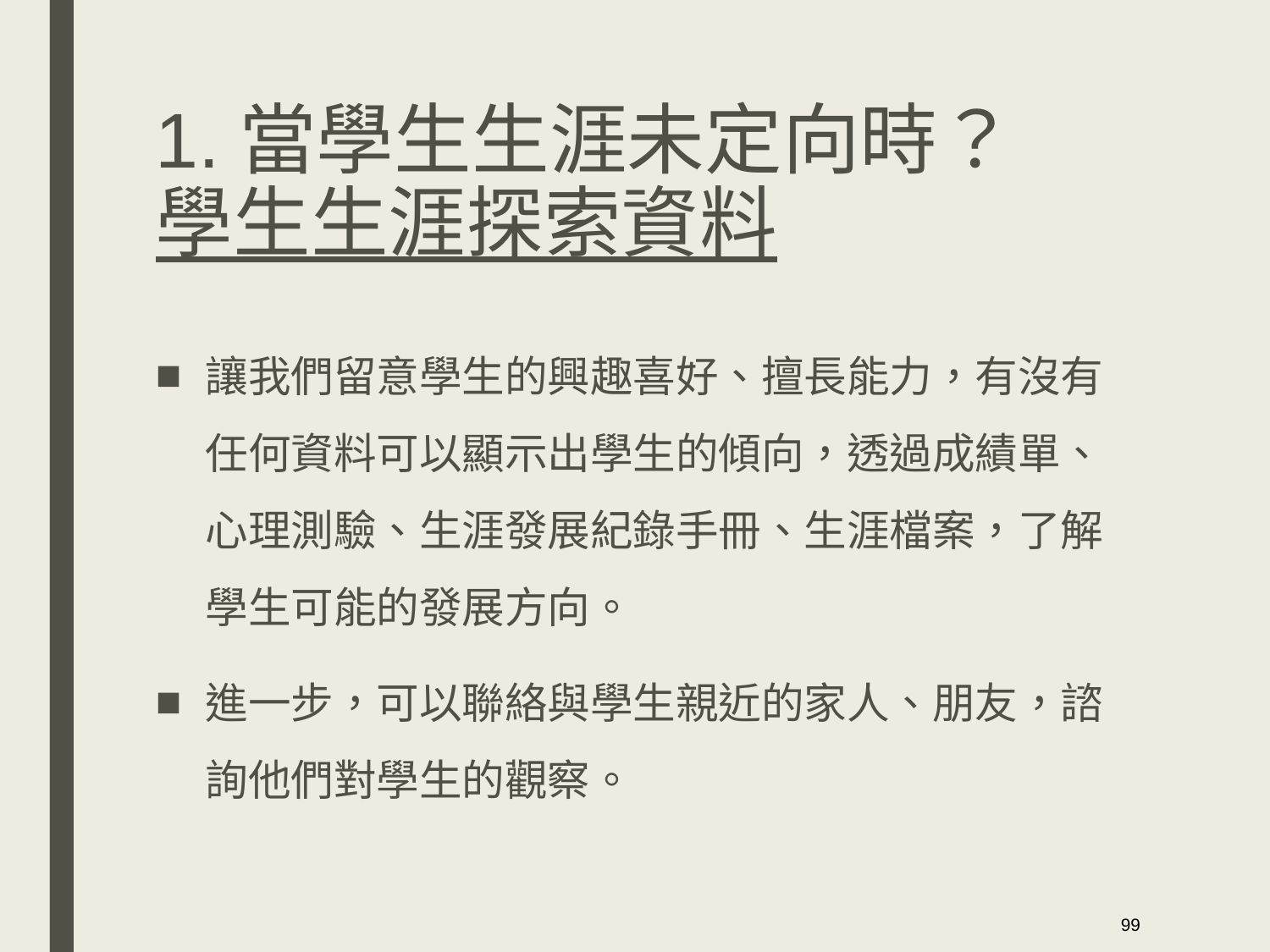

# 1.當學生生涯未定向時？ 學生生涯探索資料
讓我們留意學生的興趣喜好、擅長能力，有沒有任何資料可以顯示出學生的傾向，透過成績單、心理測驗、生涯發展紀錄手冊、生涯檔案，了解學生可能的發展方向。
進一步，可以聯絡與學生親近的家人、朋友，諮詢他們對學生的觀察。
99